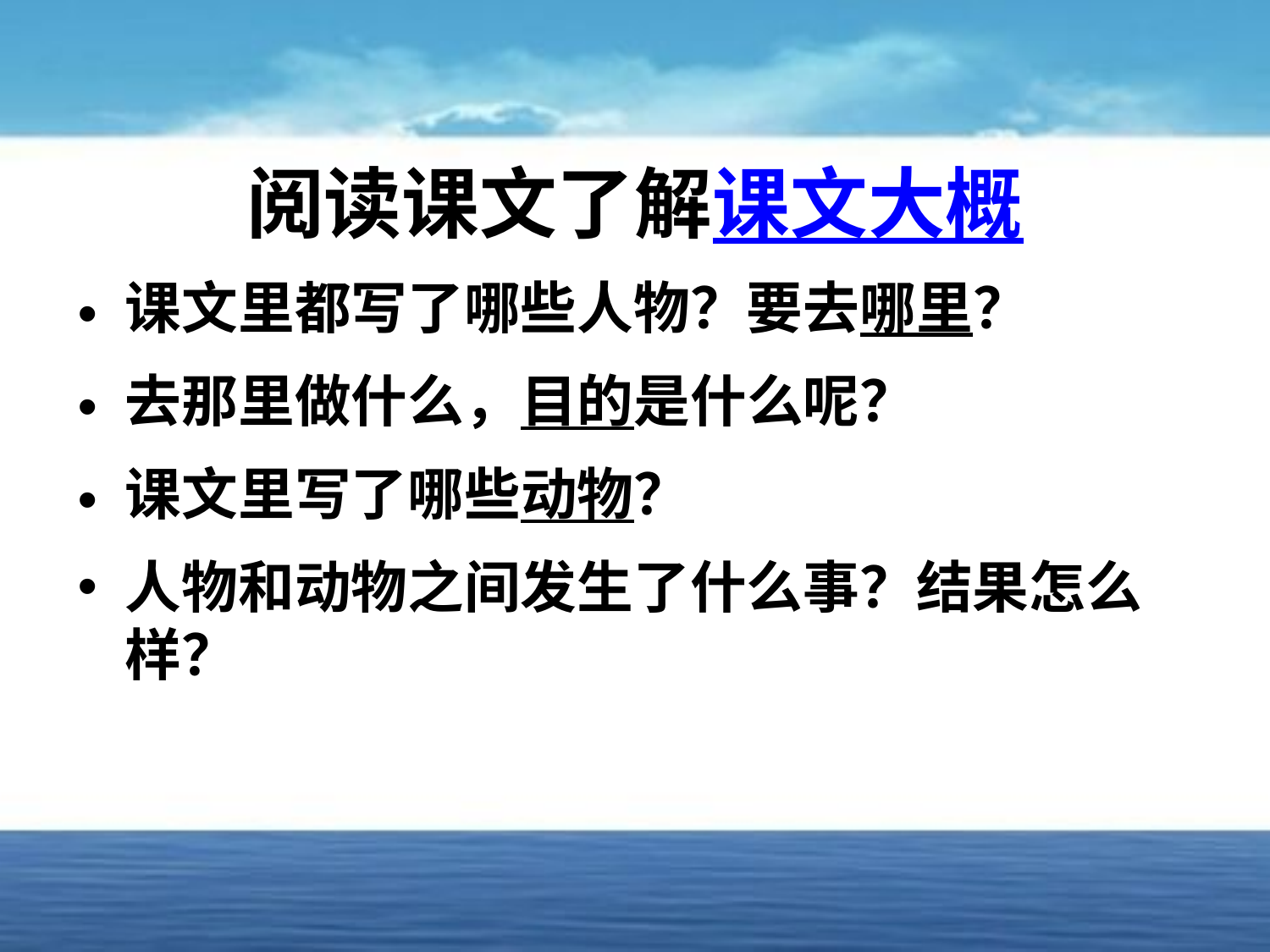

# 阅读课文了解课文大概
课文里都写了哪些人物？要去哪里？
去那里做什么，目的是什么呢？
课文里写了哪些动物？
人物和动物之间发生了什么事？结果怎么样？